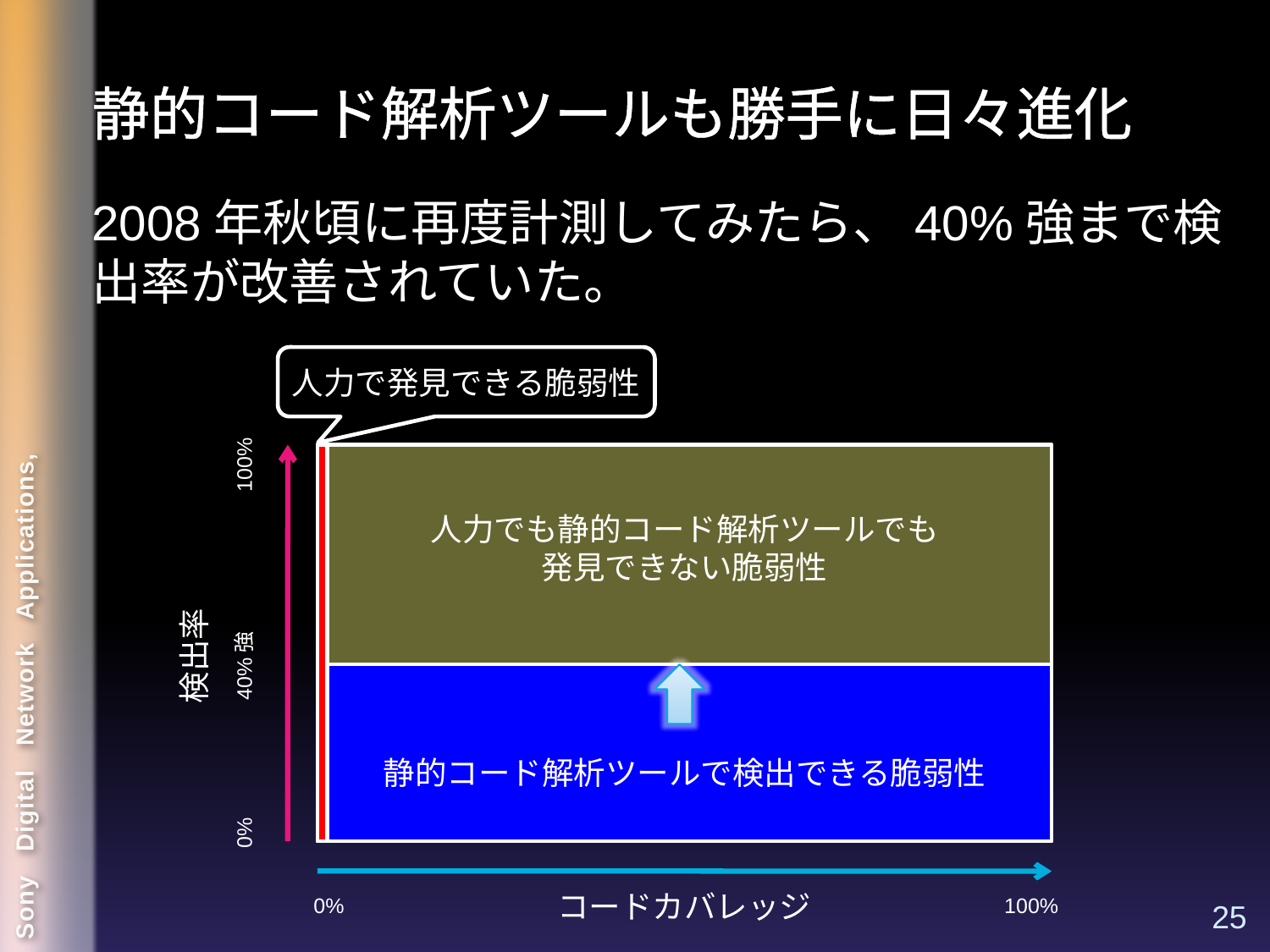

# 静的コード解析ツールも勝手に日々進化
2008年秋頃に再度計測してみたら、40%強まで検出率が改善されていた。
人力で発見できる脆弱性
人力でも静的コード解析ツールでも
発見できない脆弱性

静的コード解析ツールで検出できる脆弱性
100%
検出率
40%強
0%
コードカバレッジ
0%
100%

25